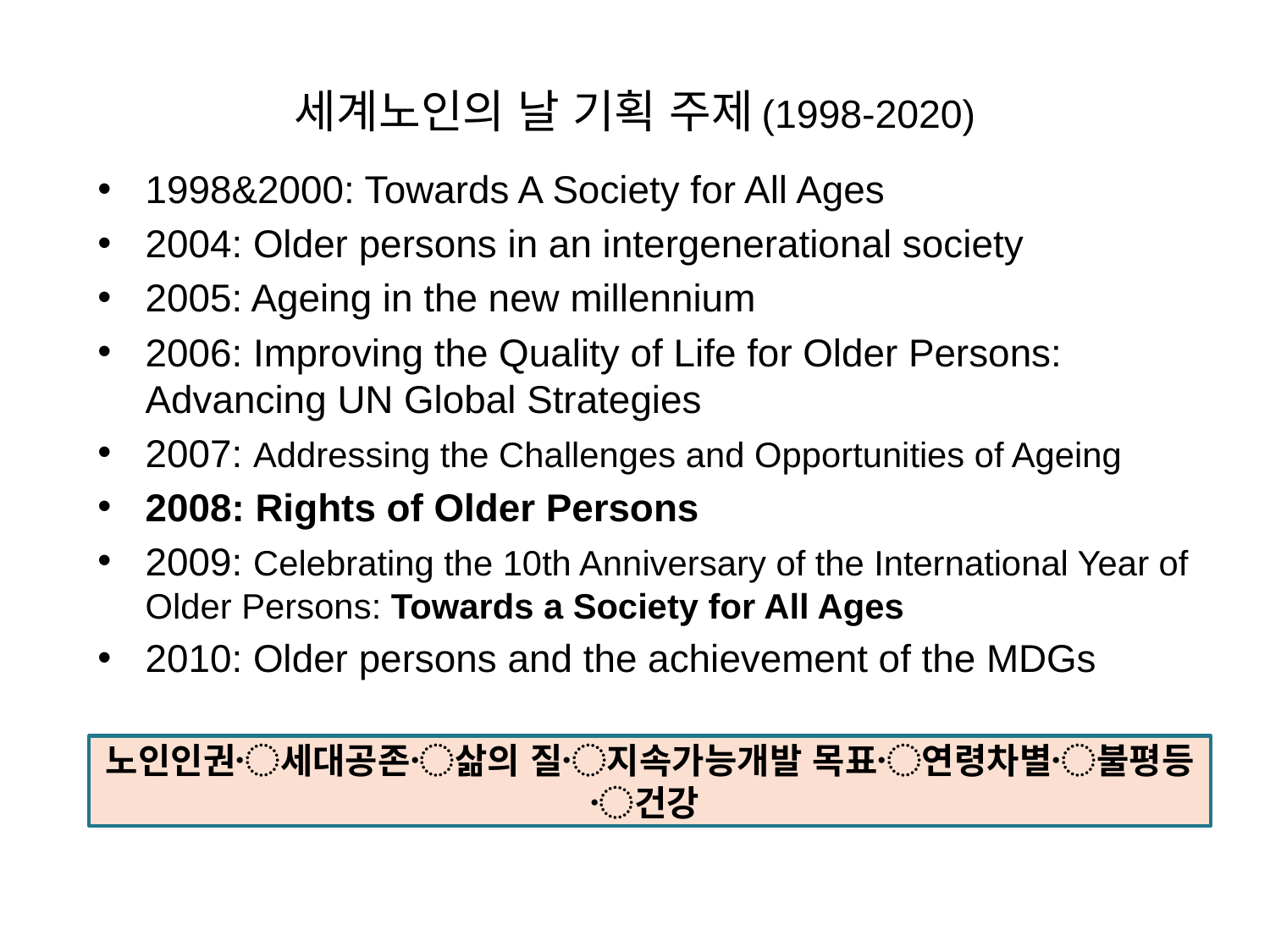

# 세계노인의 날 기획 주제(1998-2020)
1998&2000: Towards A Society for All Ages
2004: Older persons in an intergenerational society
2005: Ageing in the new millennium
2006: Improving the Quality of Life for Older Persons:            Advancing UN Global Strategies
2007: Addressing the Challenges and Opportunities of Ageing
2008: Rights of Older Persons
2009: Celebrating the 10th Anniversary of the International Year of Older Persons: Towards a Society for All Ages
2010: Older persons and the achievement of the MDGs
노인인권〮세대공존〮삶의 질〮지속가능개발 목표〮연령차별〮불평등〮건강